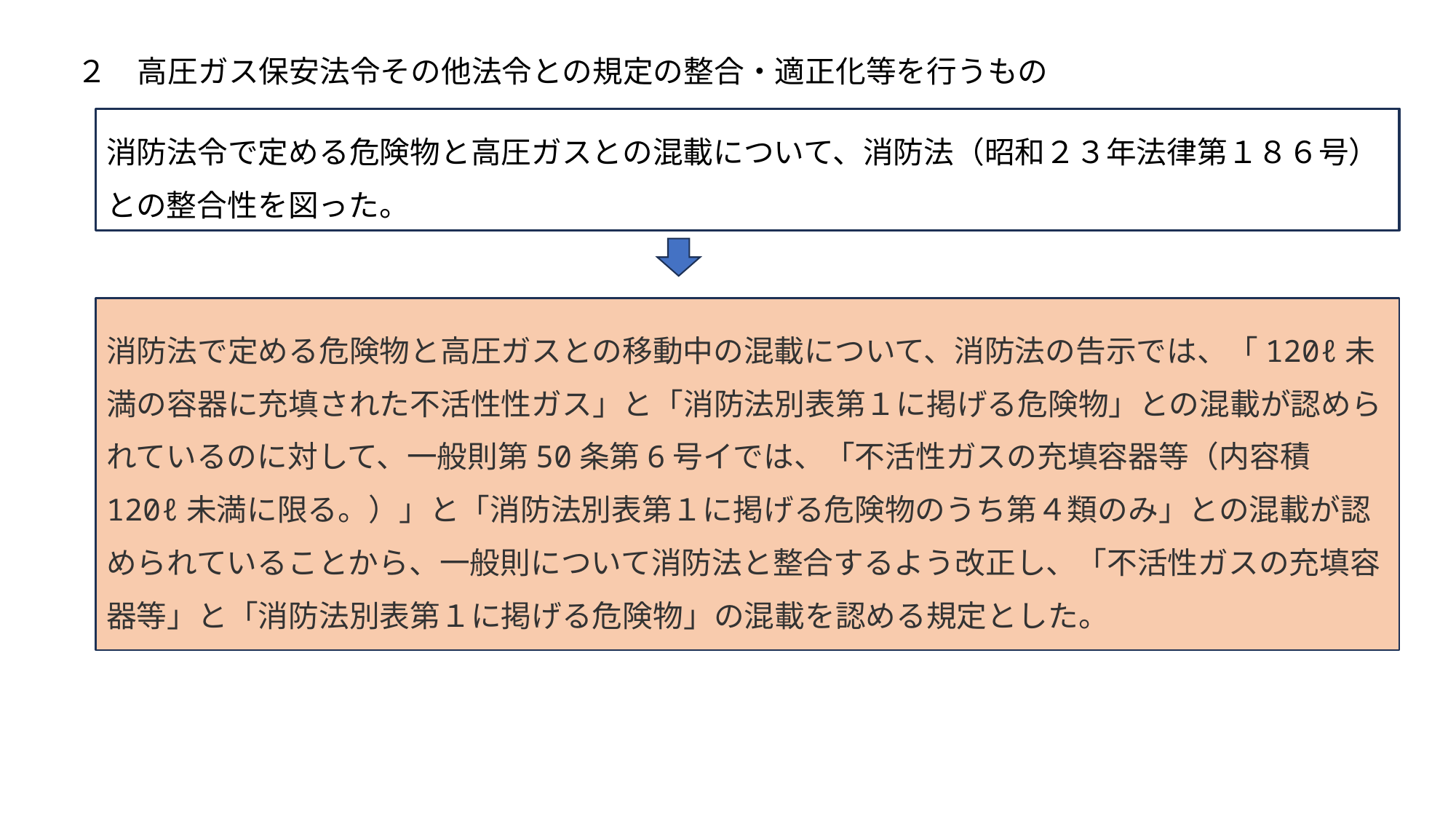

２　高圧ガス保安法令その他法令との規定の整合・適正化等を行うもの
消防法令で定める危険物と高圧ガスとの混載について、消防法（昭和２３年法律第１８６号）との整合性を図った。

消防法で定める危険物と高圧ガスとの移動中の混載について、消防法の告示では、「120ℓ未満の容器に充填された不活性性ガス」と「消防法別表第１に掲げる危険物」との混載が認められているのに対して、一般則第50条第6号イでは、「不活性ガスの充填容器等（内容積120ℓ未満に限る。）」と「消防法別表第１に掲げる危険物のうち第４類のみ」との混載が認められていることから、一般則について消防法と整合するよう改正し、「不活性ガスの充填容器等」と「消防法別表第１に掲げる危険物」の混載を認める規定とした。